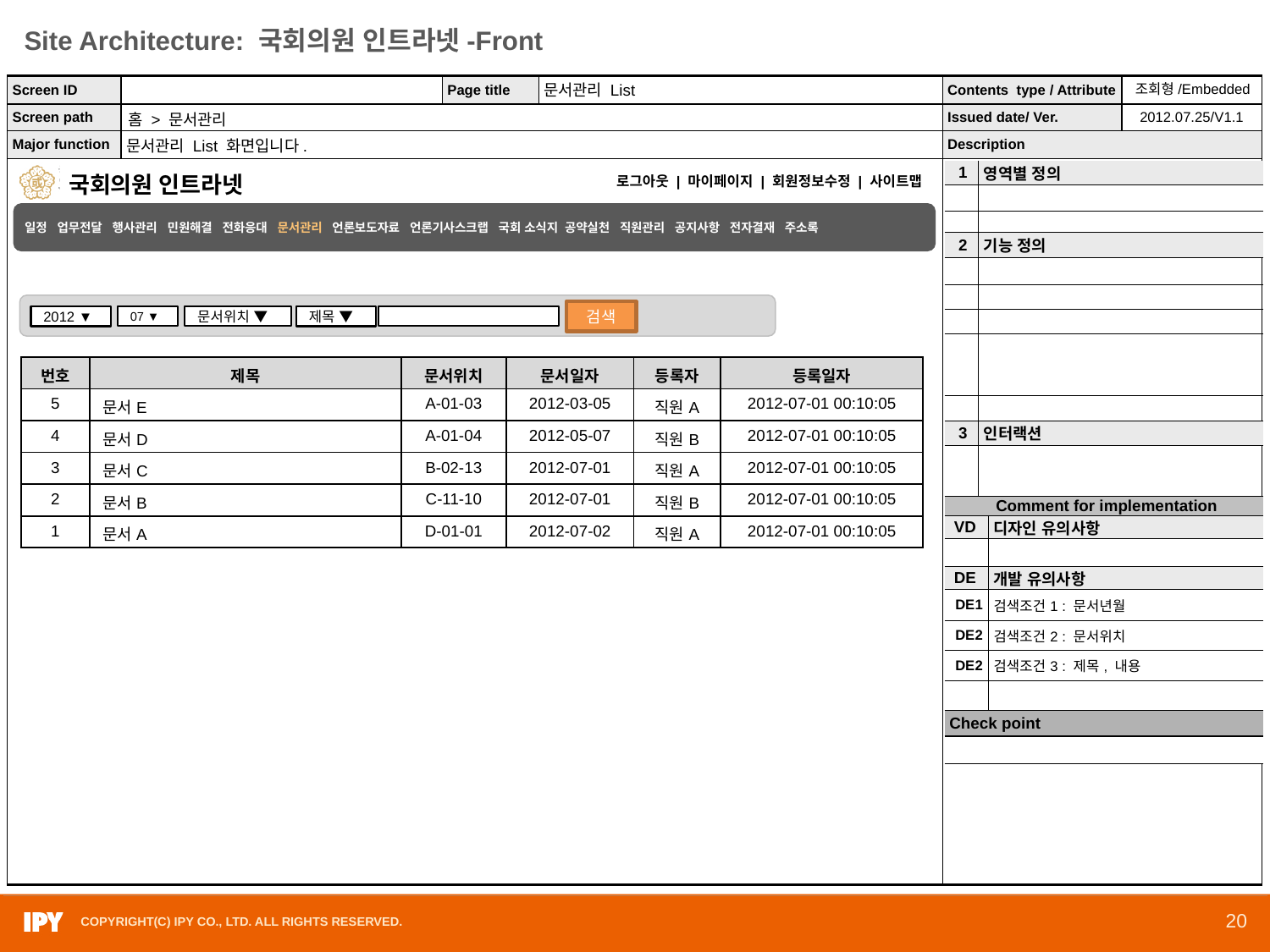

문서관리 List
조회형/Embedded
홈 > 문서관리
문서관리 List 화면입니다.
| 1 | 영역별 정의 |  |
| --- | --- | --- |
|  |  |  |
|  |  |  |
| 2 | 기능 정의 |  |
|  |  |  |
|  |  |  |
|  |  |  |
|  |  |  |
|  |  |  |
| 3 | 인터랙션 |  |
|  |  |  |
| Comment for implementation |  |  |
| VD |  | 디자인 유의사항 |
|  |  |  |
| DE |  | 개발 유의사항 |
| DE1 |  | 검색조건1 : 문서년월 |
| DE2 |  | 검색조건2 : 문서위치 |
| DE2 |  | 검색조건3 : 제목, 내용 |
|  |  |  |
| Check point |  |  |
|  |  |  |
일정   업무전달   행사관리   민원해결   전화응대   문서관리   언론보도자료   언론기사스크랩   국회 소식지  공약실천   직원관리   공지사항   전자결재   주소록

검색
07 ▼
문서위치 ▼

제목 ▼
2012 ▼
| 번호 | 제목 | 문서위치 | 문서일자 | 등록자 | 등록일자 |
| --- | --- | --- | --- | --- | --- |
| 5 | 문서E | A-01-03 | 2012-03-05 | 직원A | 2012-07-01 00:10:05 |
| 4 | 문서D | A-01-04 | 2012-05-07 | 직원B | 2012-07-01 00:10:05 |
| 3 | 문서C | B-02-13 | 2012-07-01 | 직원A | 2012-07-01 00:10:05 |
| 2 | 문서B | C-11-10 | 2012-07-01 | 직원B | 2012-07-01 00:10:05 |
| 1 | 문서A | D-01-01 | 2012-07-02 | 직원A | 2012-07-01 00:10:05 |
20